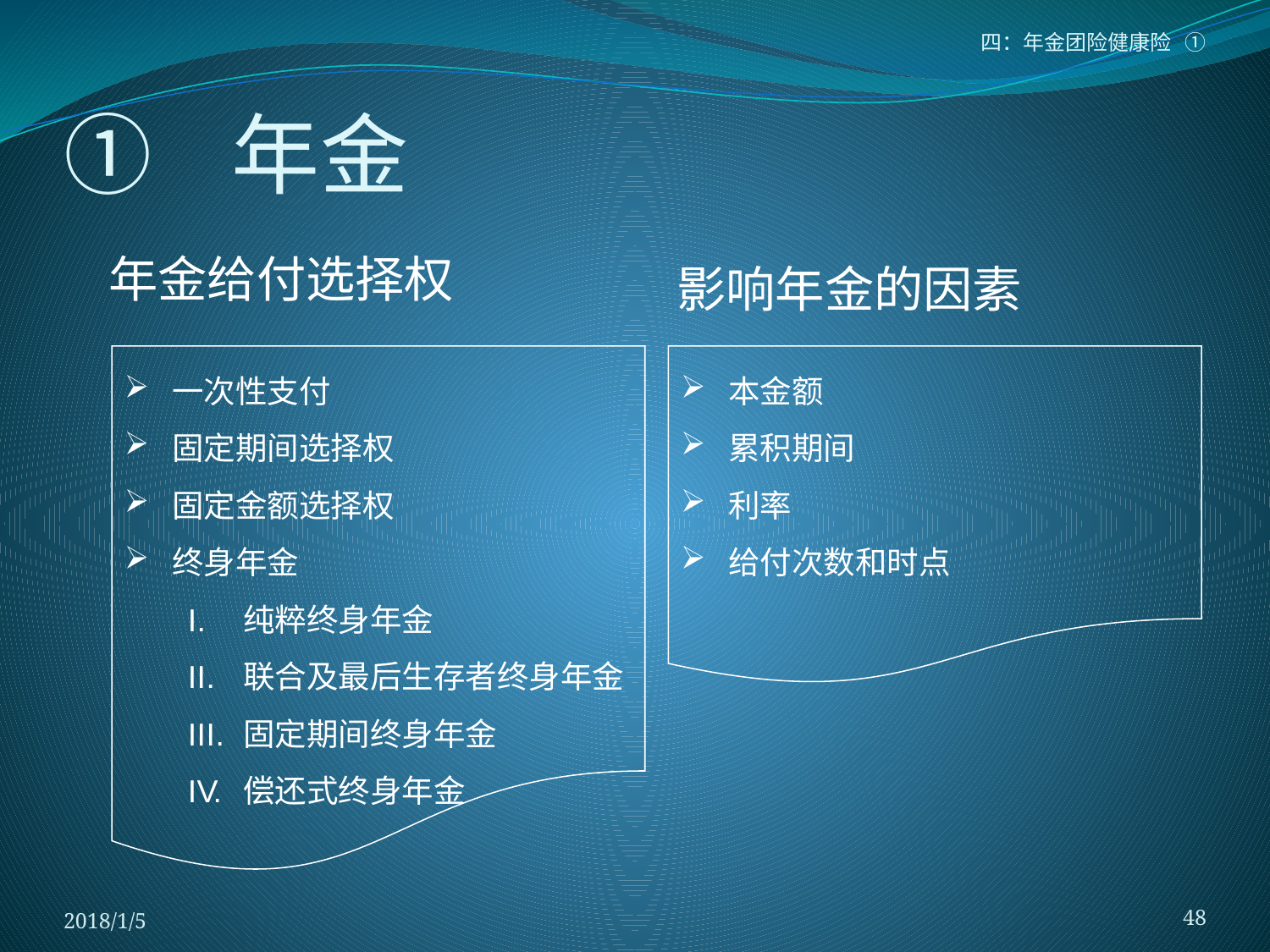

四：年金团险健康险   ①
# ①   年金
年金给付选择权
影响年金的因素
本金额
累积期间
利率
给付次数和时点

一次性支付
固定期间选择权
固定金额选择权
终身年金
纯粹终身年金
联合及最后生存者终身年金
固定期间终身年金
偿还式终身年金

2018/1/5
48